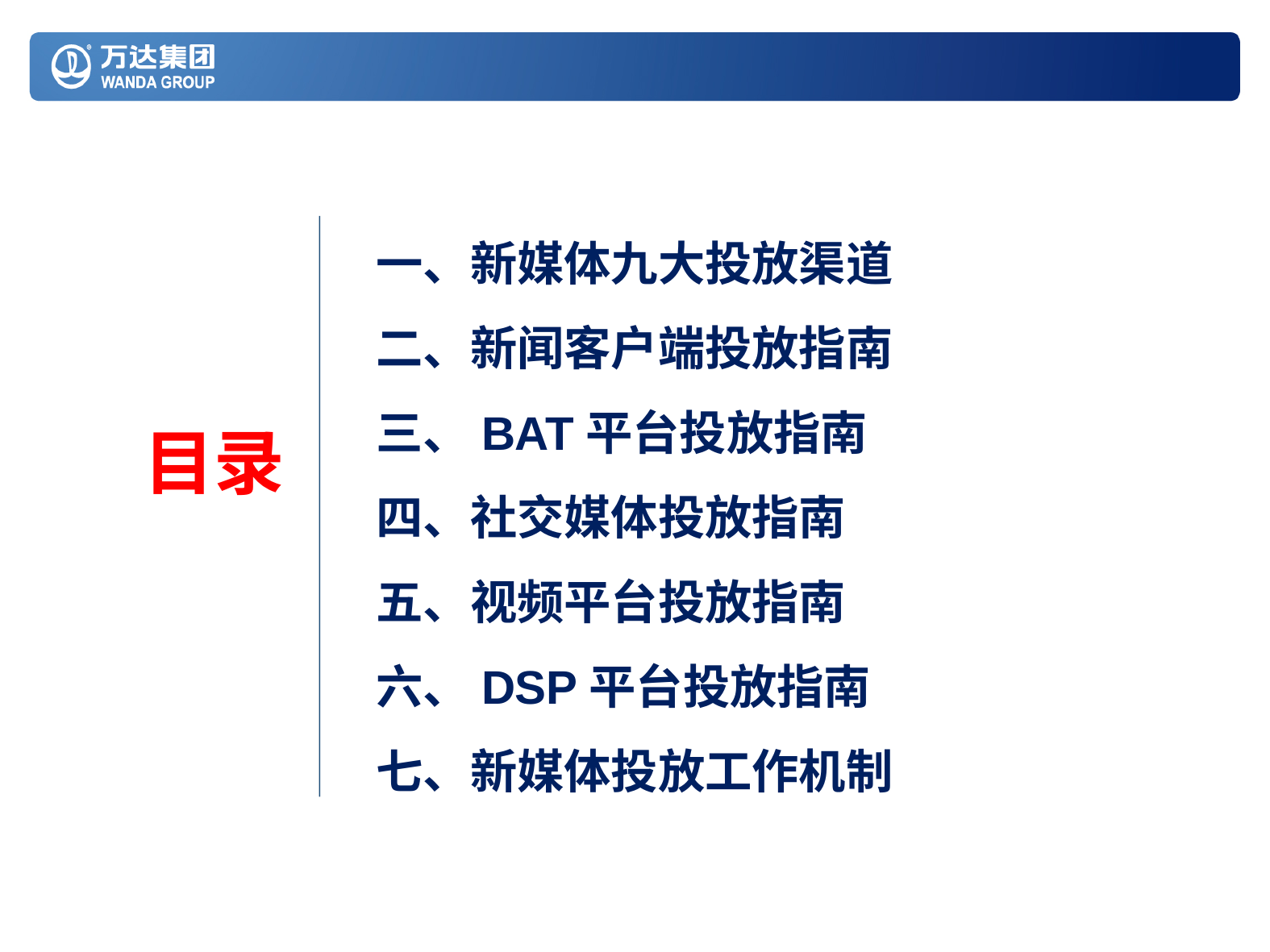

一、新媒体九大投放渠道
二、新闻客户端投放指南
三、BAT平台投放指南
四、社交媒体投放指南
五、视频平台投放指南
六、DSP平台投放指南
七、新媒体投放工作机制

目录